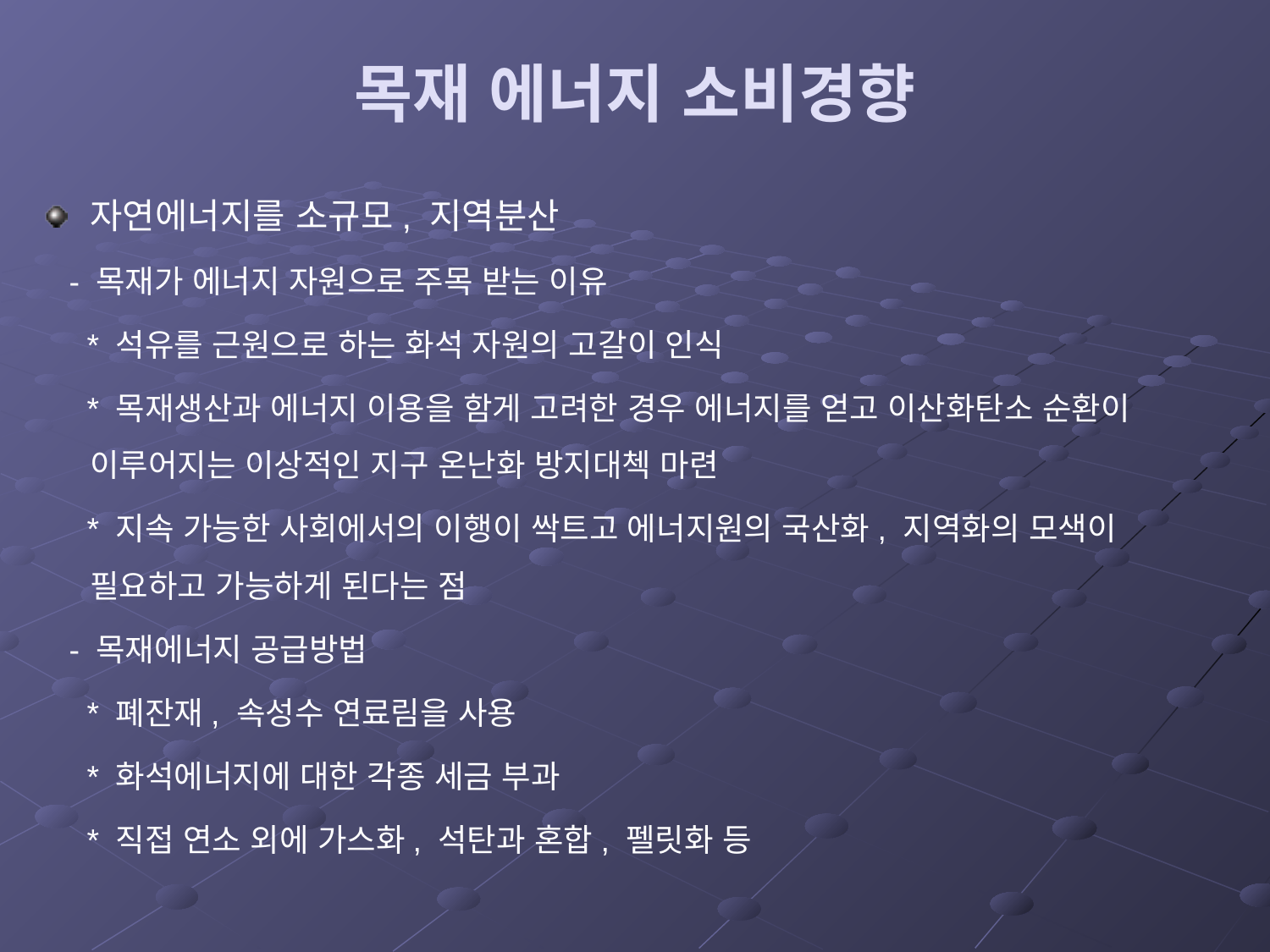

# 목재 에너지 소비경향
자연에너지를 소규모, 지역분산
   - 목재가 에너지 자원으로 주목 받는 이유
     * 석유를 근원으로 하는 화석 자원의 고갈이 인식
     * 목재생산과 에너지 이용을 함게 고려한 경우 에너지를 얻고 이산화탄소 순환이 이루어지는 이상적인 지구 온난화 방지대첵 마련
     * 지속 가능한 사회에서의 이행이 싹트고 에너지원의 국산화, 지역화의 모색이 필요하고 가능하게 된다는 점
   - 목재에너지 공급방법
     * 폐잔재, 속성수 연료림을 사용
     * 화석에너지에 대한 각종 세금 부과
     * 직접 연소 외에 가스화, 석탄과 혼합, 펠릿화 등